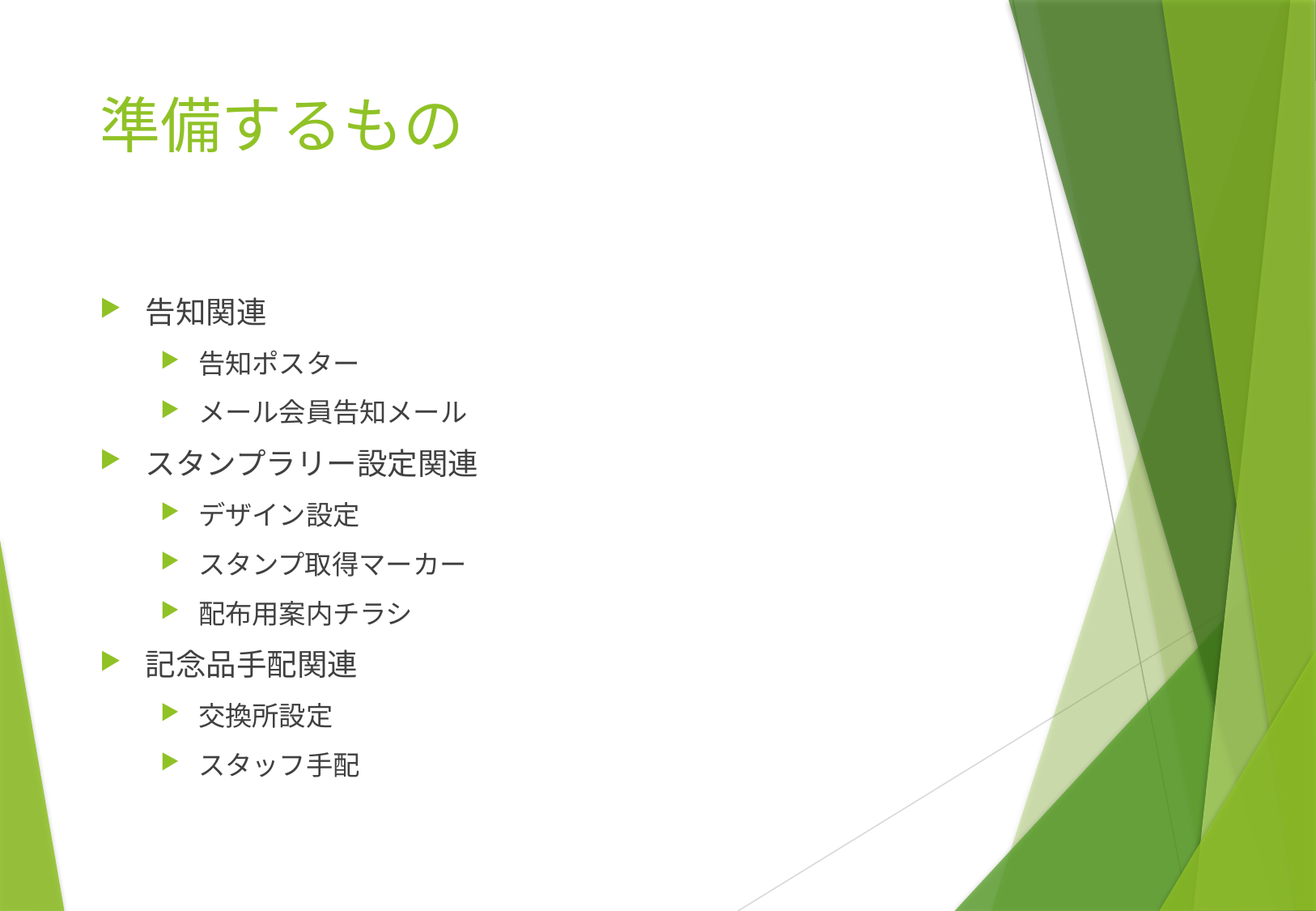

# 準備するもの
告知関連
告知ポスター
メール会員告知メール
スタンプラリー設定関連
デザイン設定
スタンプ取得マーカー
配布用案内チラシ
記念品手配関連
交換所設定
スタッフ手配